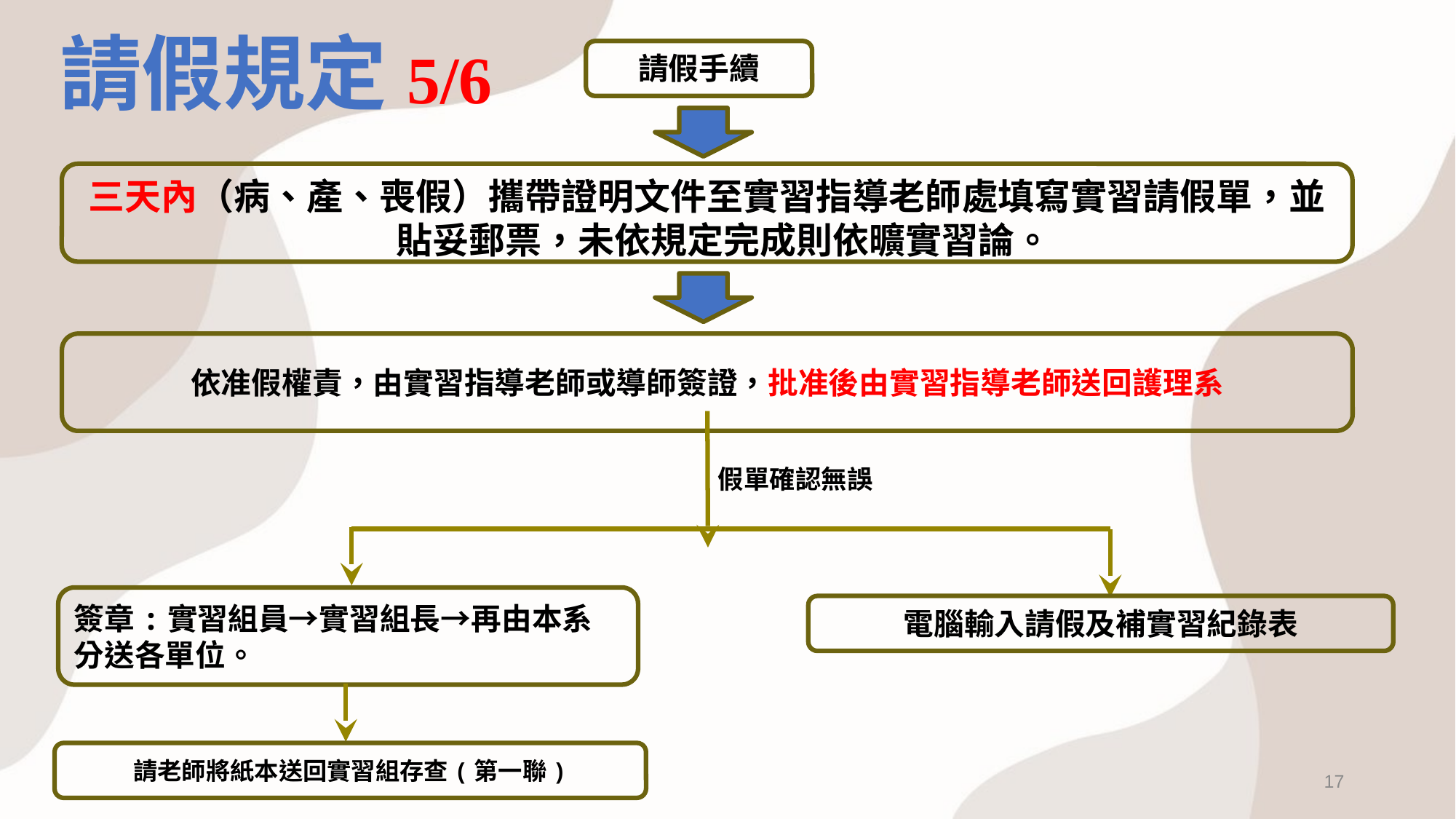

請假規定5/6
請假手續

三天內（病、產、喪假）攜帶證明文件至實習指導老師處填寫實習請假單，並貼妥郵票，未依規定完成則依曠實習論。

依准假權責，由實習指導老師或導師簽證，批准後由實習指導老師送回護理系
假單確認無誤
簽章:實習組員→實習組長→再由本系分送各單位。
電腦輸入請假及補實習紀錄表
請老師將紙本送回實習組存查(第一聯)
17